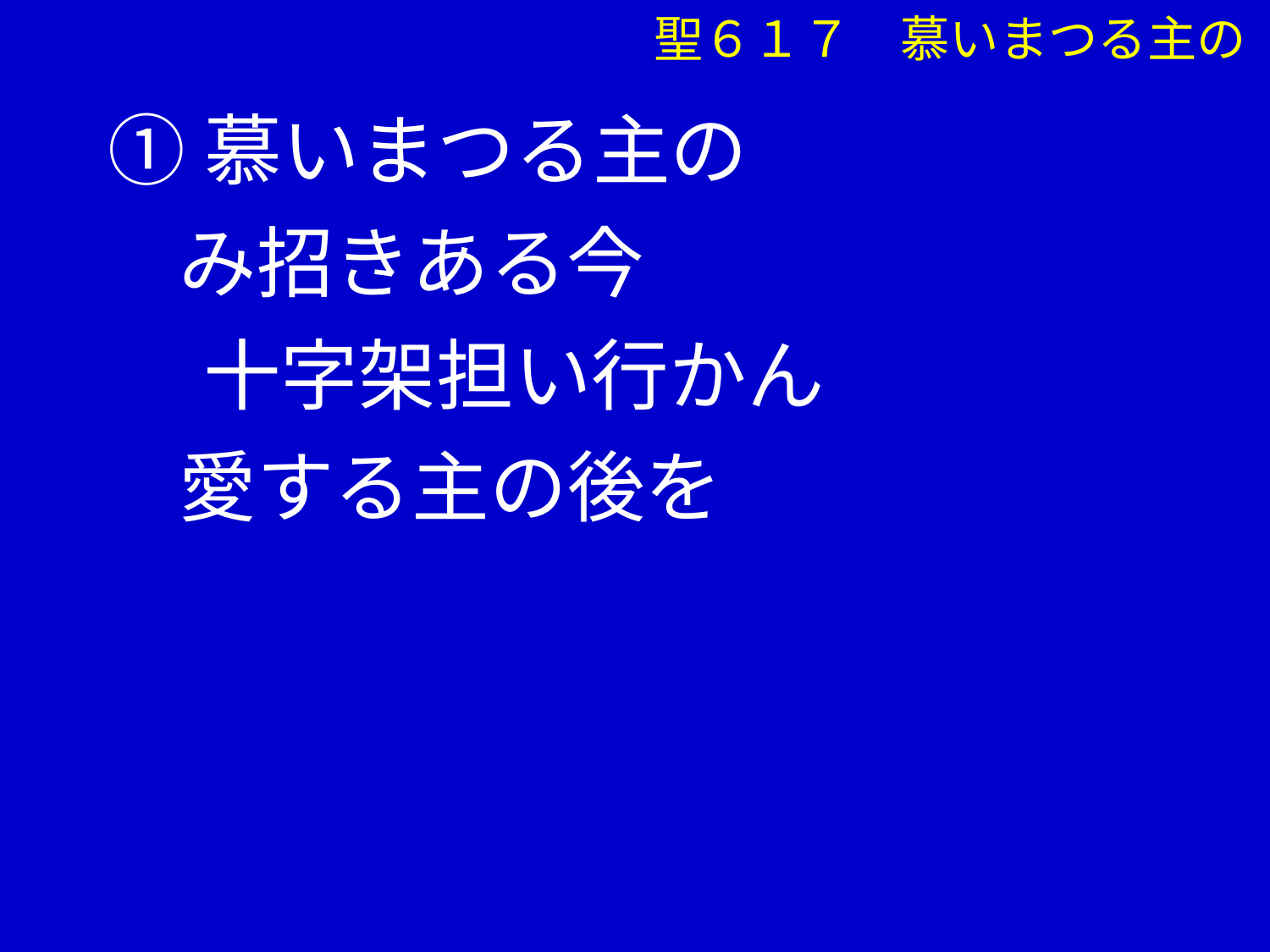

①慕いまつる主の
   み招きある今
　 十字架担い行かん
   愛する主の後を
聖６１７　慕いまつる主の